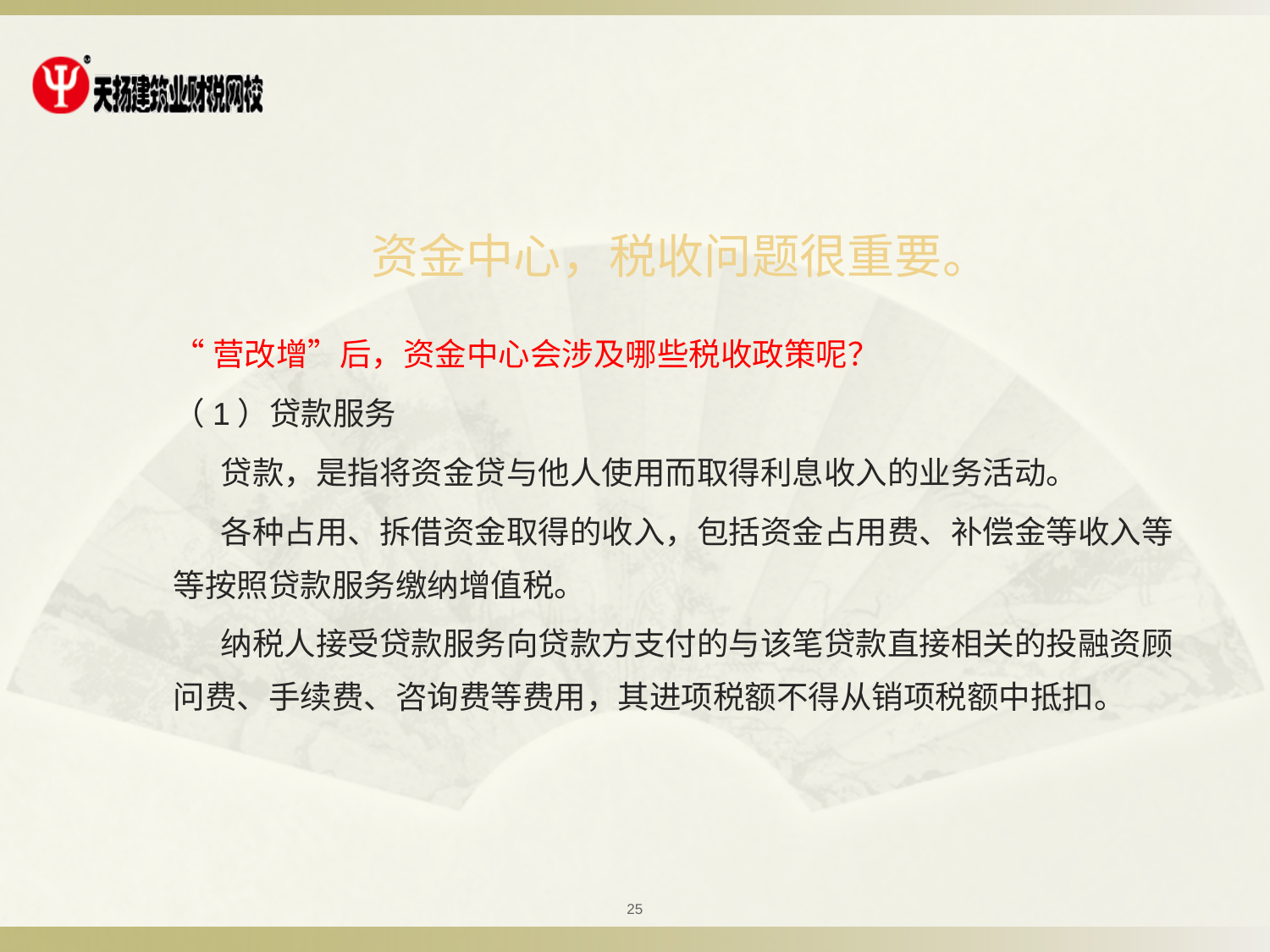

资金中心，税收问题很重要。
“营改增”后，资金中心会涉及哪些税收政策呢？
（1）贷款服务
贷款，是指将资金贷与他人使用而取得利息收入的业务活动。
各种占用、拆借资金取得的收入，包括资金占用费、补偿金等收入等等按照贷款服务缴纳增值税。
纳税人接受贷款服务向贷款方支付的与该笔贷款直接相关的投融资顾问费、手续费、咨询费等费用，其进项税额不得从销项税额中抵扣。

25